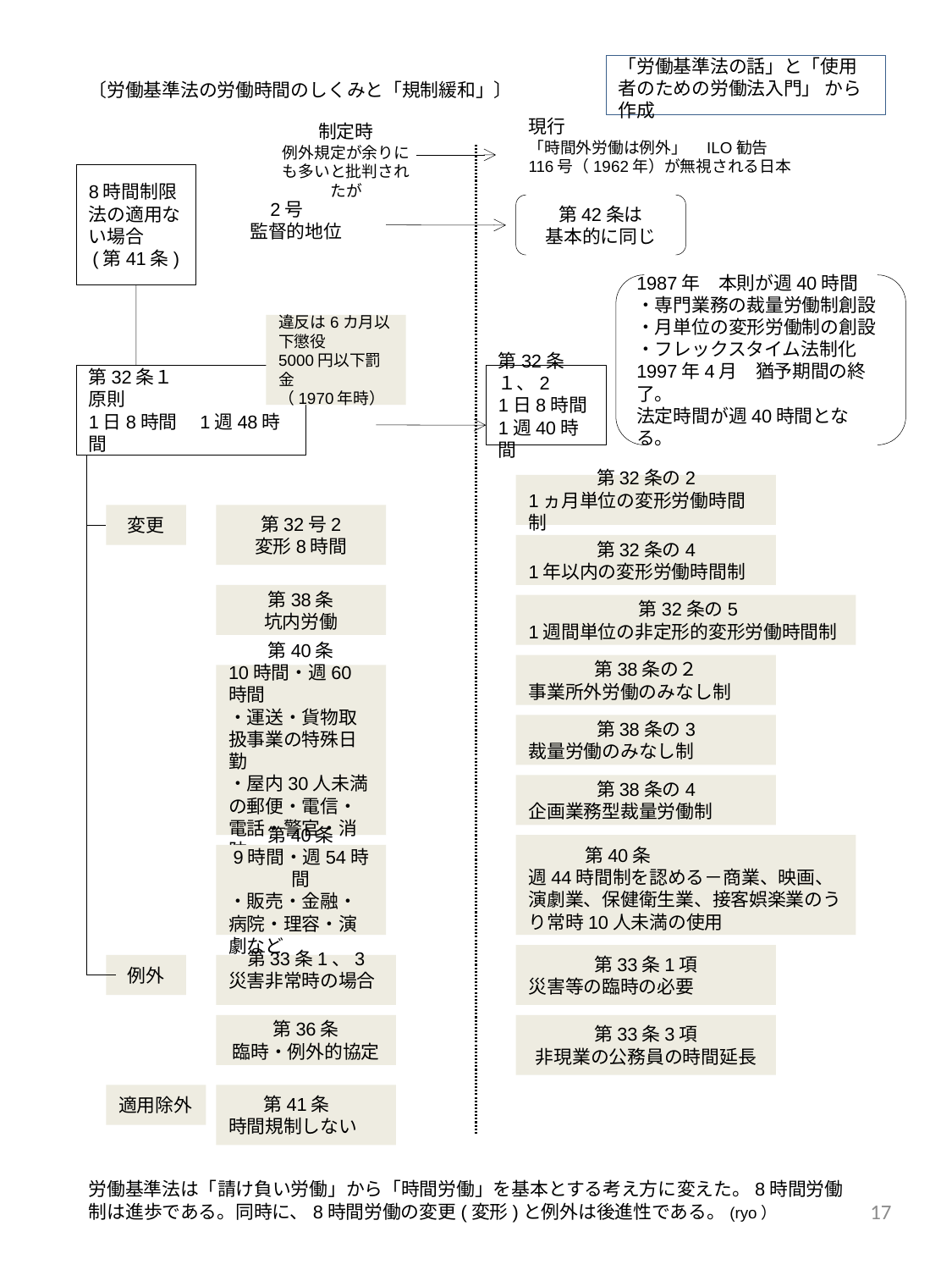

#

「労働基準法の話」と「使用者のための労働法入門」 から作成

〔労働基準法の労働時間のしくみと「規制緩和」〕
現行
「時間外労働は例外」　ILO勧告116号（1962年）が無視される日本

制定時
例外規定が余りにも多いと批判されたが

8時間制限法の適用ない場合
(第41条)
2号
監督的地位
第42条は
基本的に同じ
3号
断続労働
1987年　本則が週40時間
・専門業務の裁量労働制創設
・月単位の変形労働制の創設
・フレックスタイム法制化
1997年4月　猶予期間の終了。
法定時間が週40時間となる。

違反は6カ月以下懲役
5000円以下罰金
（1970年時）

第32条１
原則
1日8時間　1週48時間
第32条１、2
1日8時間
1週40時間
第32条の2
1ヵ月単位の変形労働時間制
変更
第32号2
変形8時間
第32条の4
1年以内の変形労働時間制
第38条
坑内労働

　　　　　　第32条の5
1週間単位の非定形的変形労働時間制

第38条の２
事業所外労働のみなし制
第40条
10時間・週60時間
・運送・貨物取扱事業の特殊日勤
・屋内30人未満の郵便・電信・電話・警官・消防
第38条の3
裁量労働のみなし制
第38条の4
企画業務型裁量労働制

             第40条
週44時間制を認める－商業、映画、演劇業、保健衛生業、接客娯楽業のうり常時10人未満の使用

第40条
9時間・週54時間
・販売・金融・病院・理容・演劇など
第33条1項
災害等の臨時の必要
例外
第33条1、3
災害非常時の場合
第36条
臨時・例外的協定
第33条3項
非現業の公務員の時間延長
適用除外
第41条
時間規制しない
労働基準法は「請け負い労働」から「時間労働」を基本とする考え方に変えた。8時間労働制は進歩である。同時に、8時間労働の変更(変形)と例外は後進性である。(ryo）
17